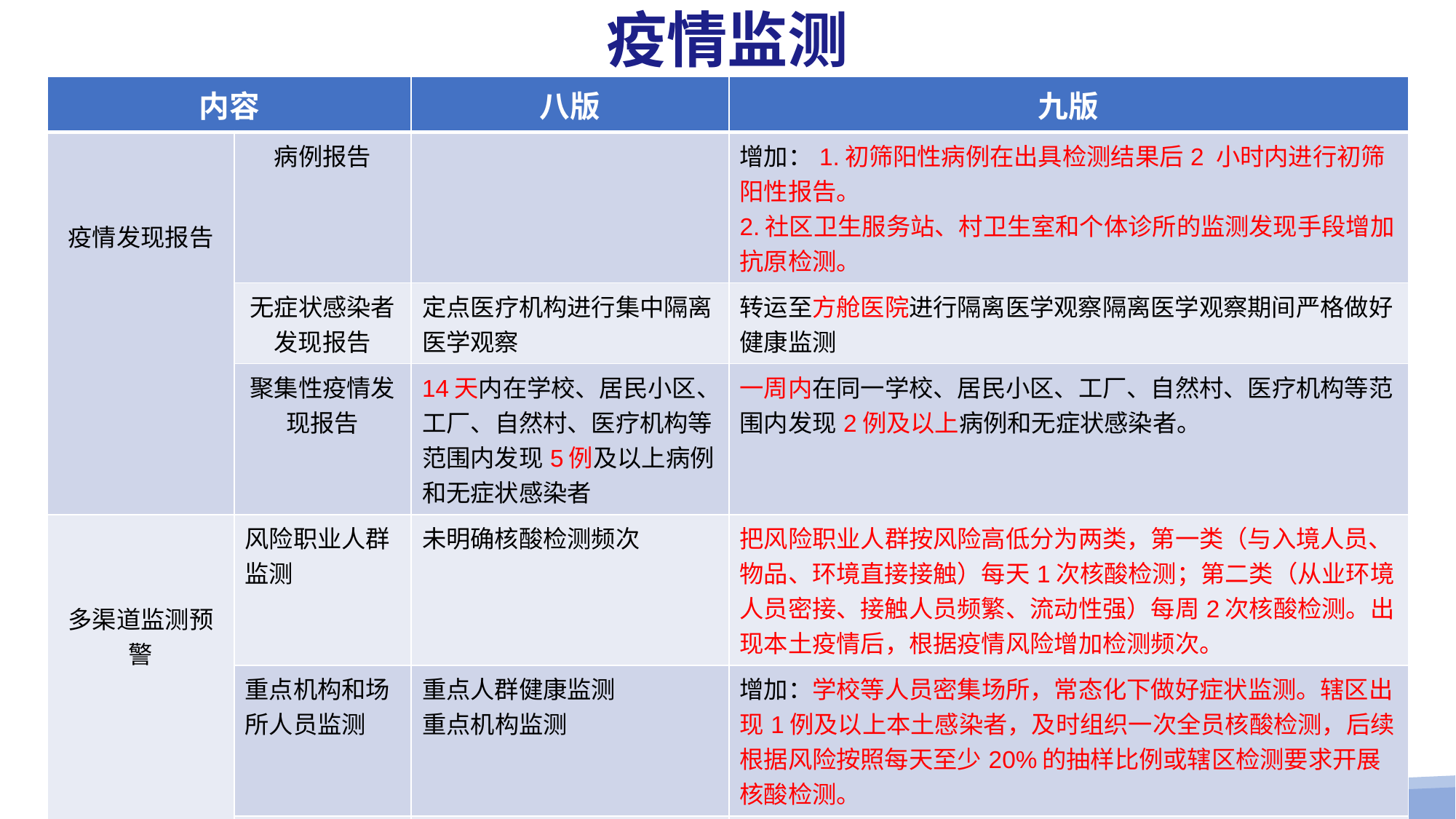

# 疫情监测
| 内容 |  | 八版 | 九版 |
| --- | --- | --- | --- |
| 疫情发现报告 | 病例报告 |  | 增加：1.初筛阳性病例在出具检测结果后2 小时内进行初筛阳性报告。 2.社区卫生服务站、村卫生室和个体诊所的监测发现手段增加抗原检测。 |
|  | 无症状感染者发现报告 | 定点医疗机构进行集中隔离医学观察 | 转运至方舱医院进行隔离医学观察隔离医学观察期间严格做好健康监测 |
|  | 聚集性疫情发现报告 | 14天内在学校、居民小区、工厂、自然村、医疗机构等范围内发现5例及以上病例和无症状感染者 | 一周内在同一学校、居民小区、工厂、自然村、医疗机构等范围内发现2例及以上病例和无症状感染者。 |
| 多渠道监测预警 | 风险职业人群监测 | 未明确核酸检测频次 | 把风险职业人群按风险高低分为两类，第一类（与入境人员、物品、环境直接接触）每天1次核酸检测；第二类（从业环境人员密接、接触人员频繁、流动性强）每周2次核酸检测。出现本土疫情后，根据疫情风险增加检测频次。 |
|  | 重点机构和场所人员监测 | 重点人群健康监测 重点机构监测 | 增加：学校等人员密集场所，常态化下做好症状监测。辖区出现1例及以上本土感染者，及时组织一次全员核酸检测，后续根据风险按照每天至少20%的抽样比例或辖区检测要求开展核酸检测。 |
|  | 社区管理人群监测 |  | 增加：纳入社区管理的新冠肺炎出院（舱）感染者及其同住人员在出院（舱）后第 3、7 天各开展一次核酸检测。 |